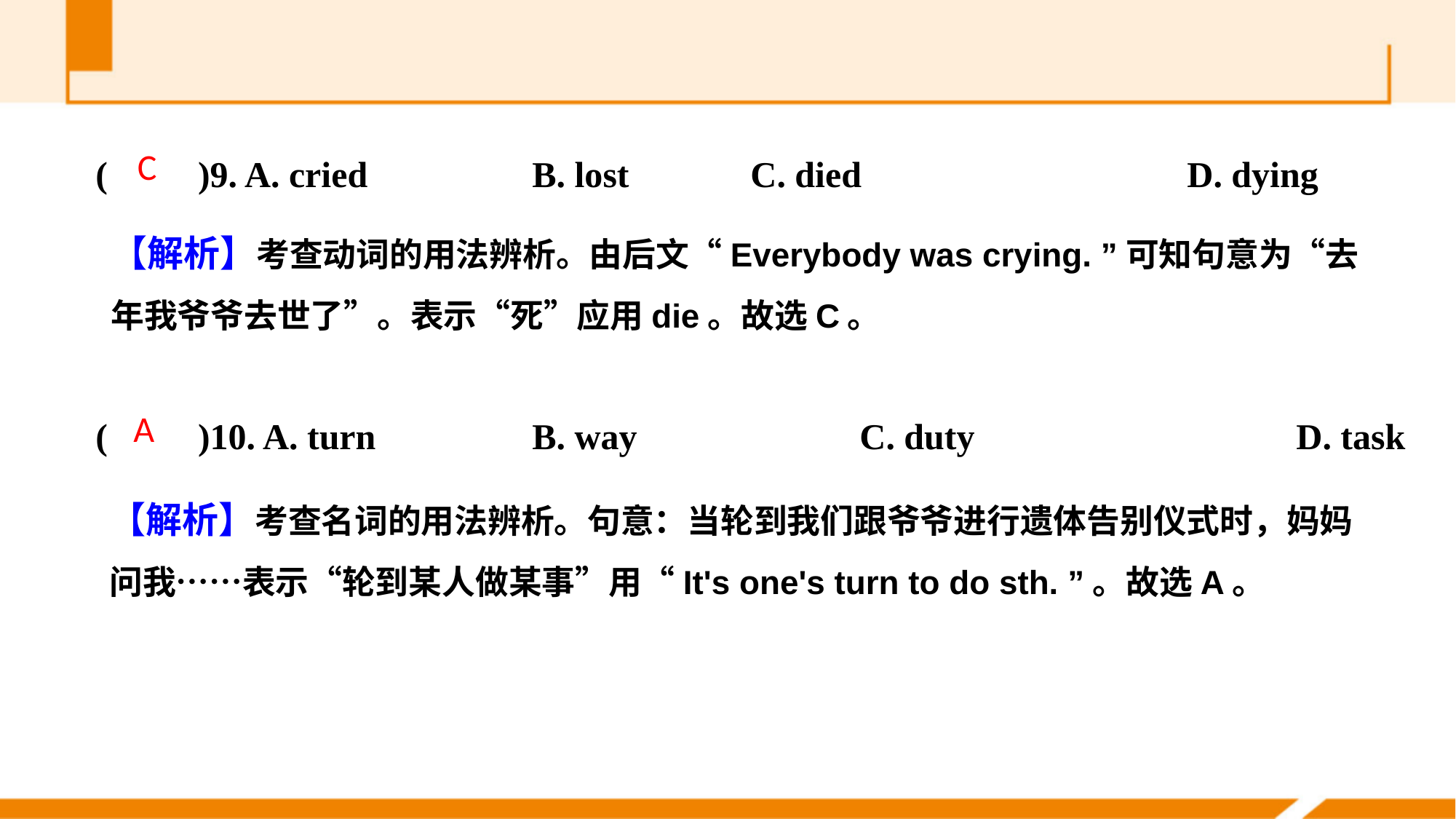

(　　)9. A. cried  		B. lost		C. died  			D. dying

(　　)10. A. turn  		B. way  		C. duty  			D. task
C
【解析】考查动词的用法辨析。由后文“Everybody was crying. ”可知句意为“去年我爷爷去世了”。表示“死”应用die。故选C。
A
【解析】考查名词的用法辨析。句意：当轮到我们跟爷爷进行遗体告别仪式时，妈妈问我……表示“轮到某人做某事”用“It's one's turn to do sth. ”。故选A。